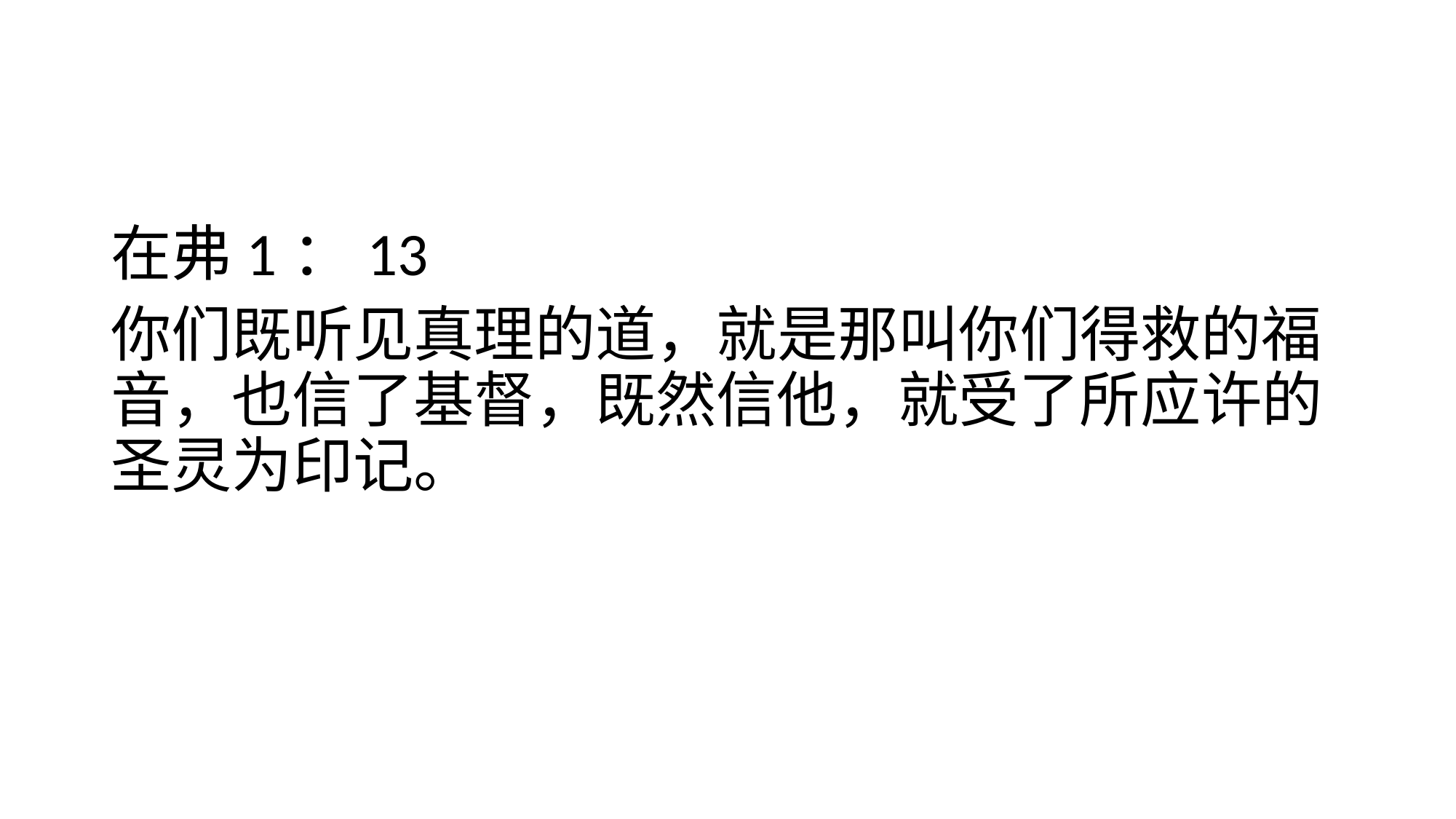

#
在弗1：13
你们既听见真理的道，就是那叫你们得救的福音，也信了基督，既然信他，就受了所应许的圣灵为印记。